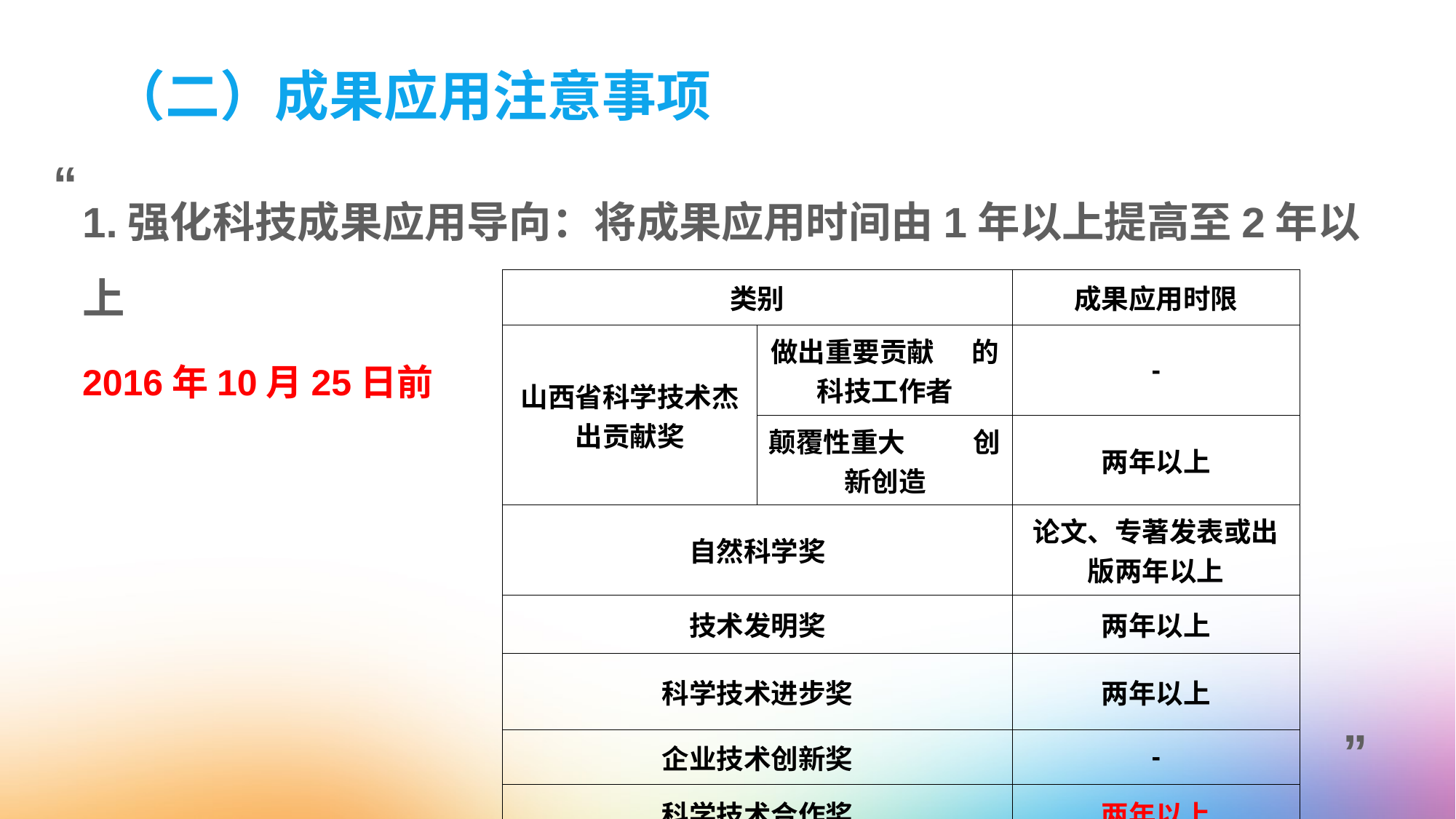

# （二）成果应用注意事项
“
1.强化科技成果应用导向：将成果应用时间由1年以上提高至2年以上
2016年10月25日前
| 类别 |  | 成果应用时限 |
| --- | --- | --- |
| 山西省科学技术杰出贡献奖 | 做出重要贡献 的科技工作者 | - |
|  | 颠覆性重大 创新创造 | 两年以上 |
| 自然科学奖 |  | 论文、专著发表或出版两年以上 |
| 技术发明奖 |  | 两年以上 |
| 科学技术进步奖 |  | 两年以上 |
| 企业技术创新奖 |  | - |
| 科学技术合作奖 |  | 两年以上 |
”